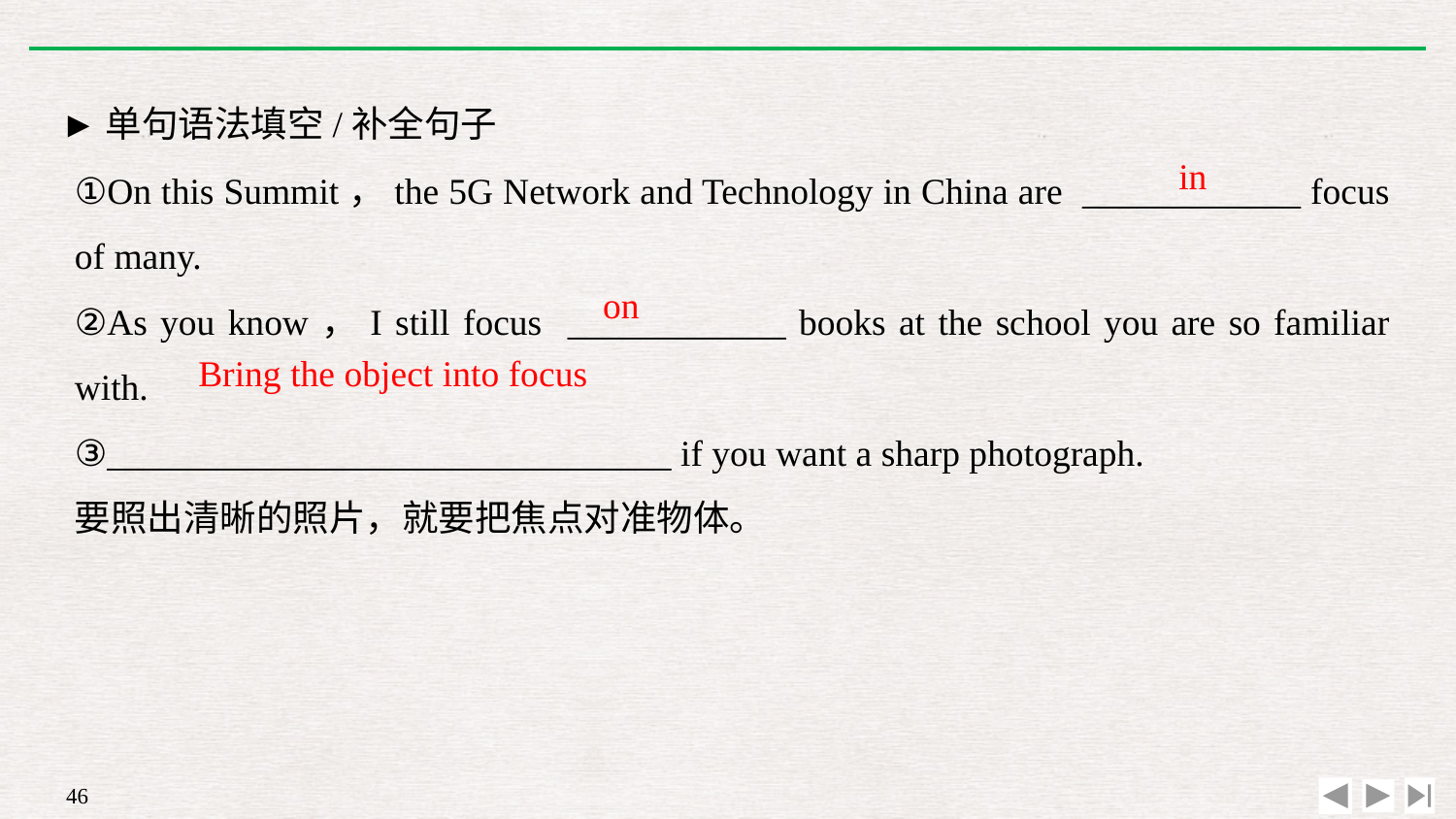

►单句语法填空/补全句子
①On this Summit，the 5G Network and Technology in China are  ____________ focus of many.
②As you know，I still focus  ____________ books at the school you are so familiar with.
③_______________________________ if you want a sharp photograph.
要照出清晰的照片，就要把焦点对准物体。
in
on
Bring the object into focus